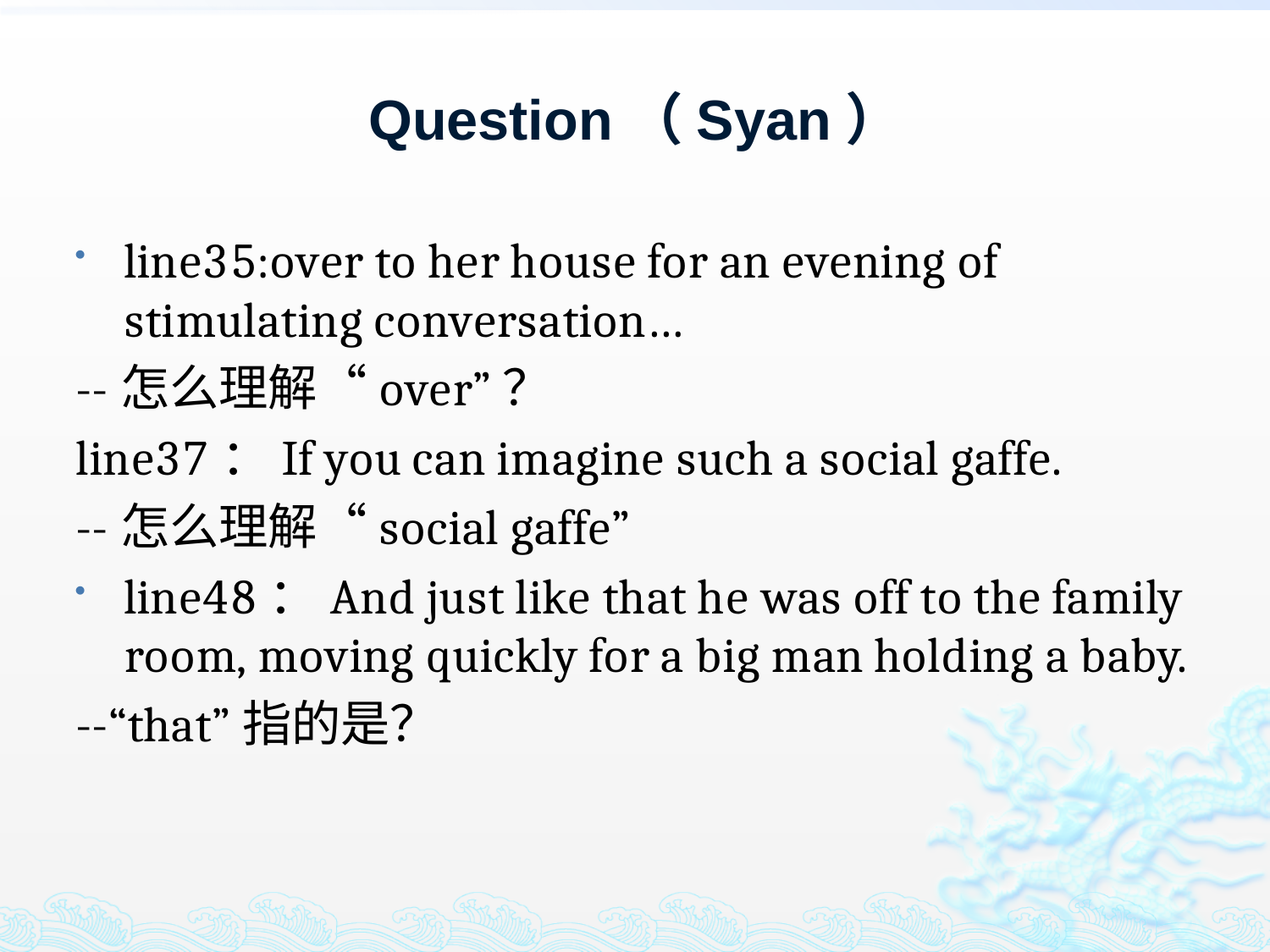

# Question（Syan）
line35:over to her house for an evening of stimulating conversation…
--怎么理解“over”？
line37：If you can imagine such a social gaffe.
--怎么理解“social gaffe”
line48：And just like that he was off to the family room, moving quickly for a big man holding a baby.
--“that”指的是？